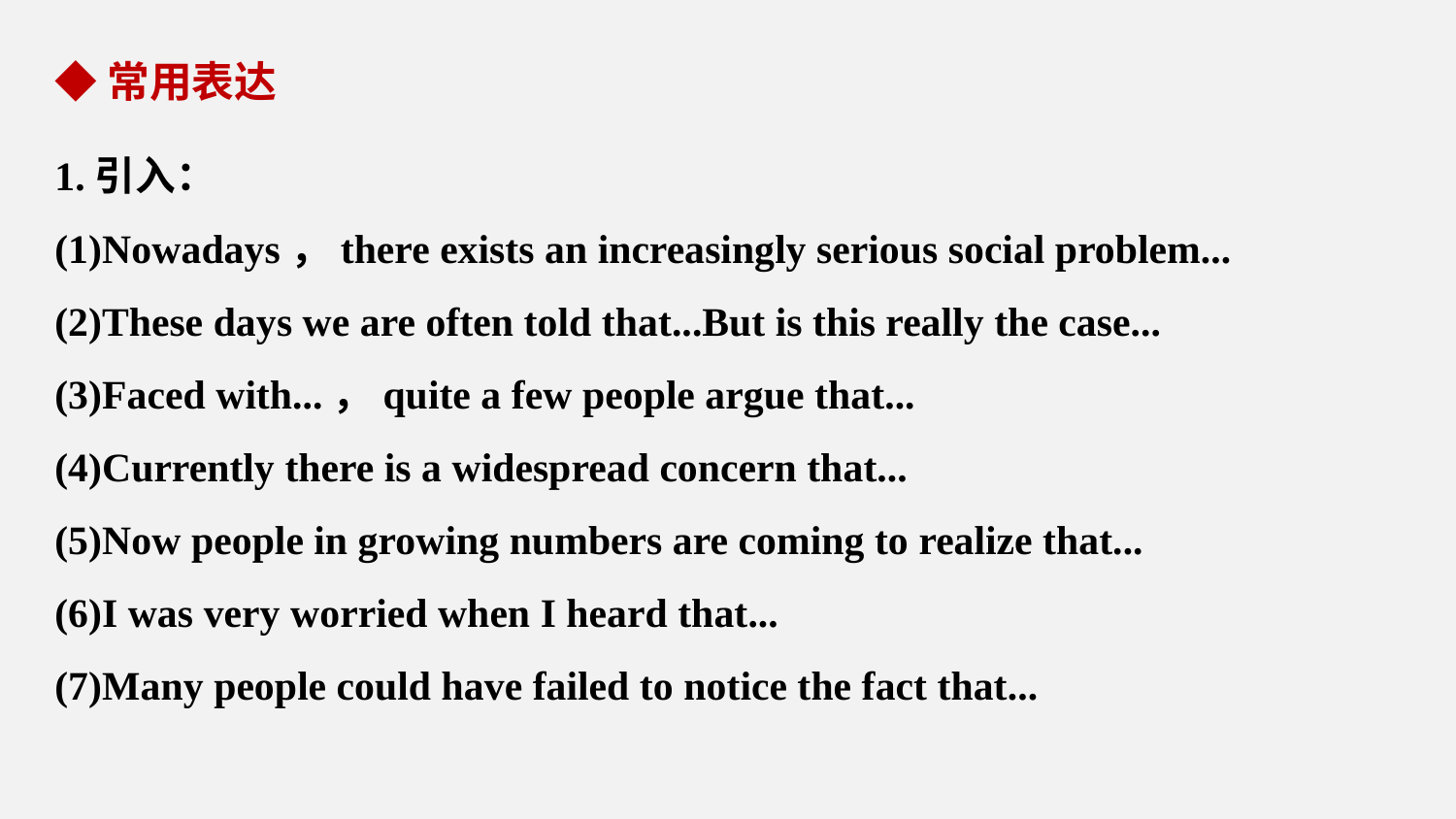

◆常用表达
1.引入：
(1)Nowadays，there exists an increasingly serious social problem...
(2)These days we are often told that...But is this really the case...
(3)Faced with...，quite a few people argue that...
(4)Currently there is a widespread concern that...
(5)Now people in growing numbers are coming to realize that...
(6)I was very worried when I heard that...
(7)Many people could have failed to notice the fact that...